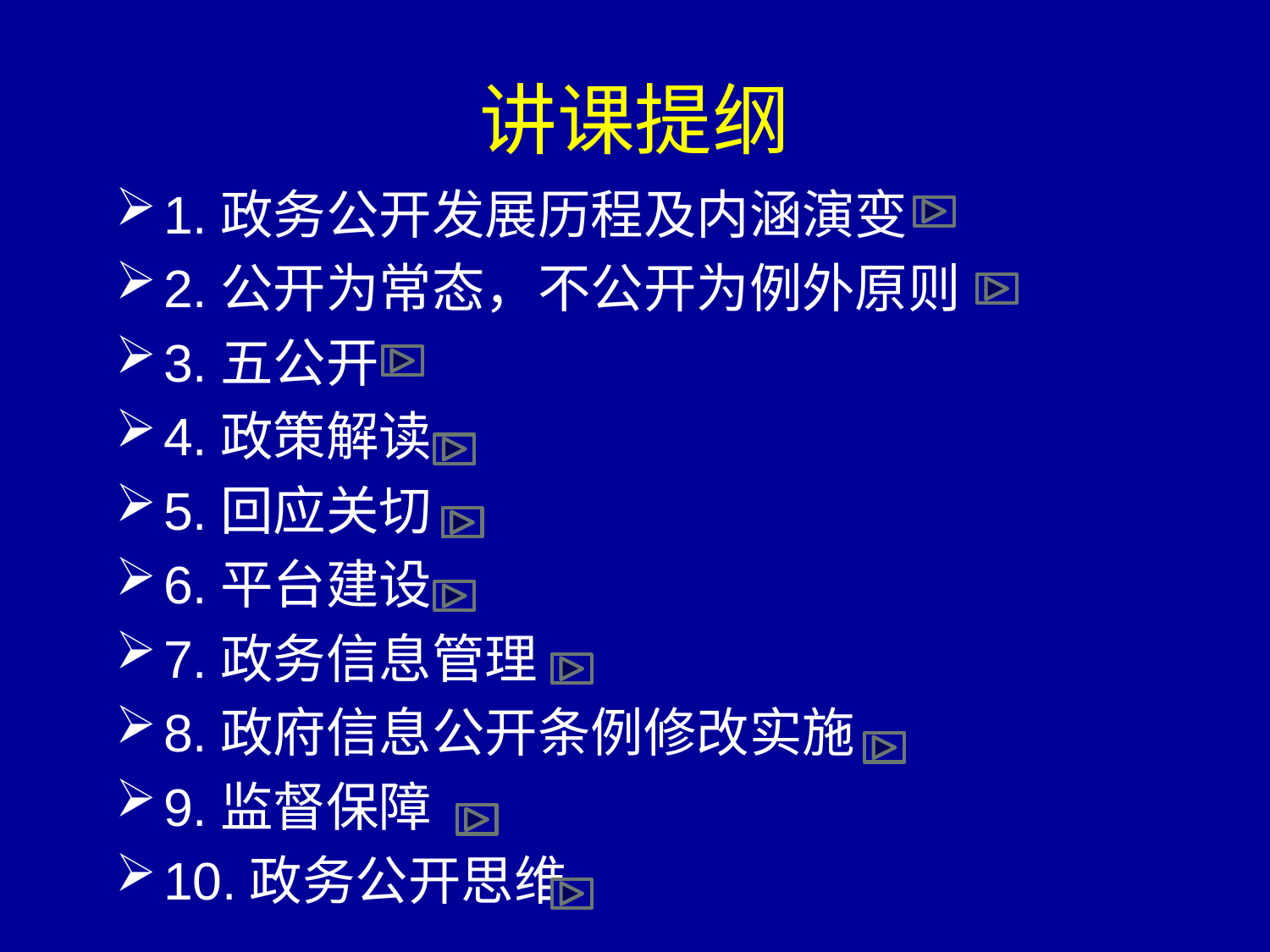

# 讲课提纲
1.政务公开发展历程及内涵演变
2.公开为常态，不公开为例外原则
3.五公开
4.政策解读
5.回应关切
6.平台建设
7.政务信息管理
8.政府信息公开条例修改实施
9.监督保障
10.政务公开思维